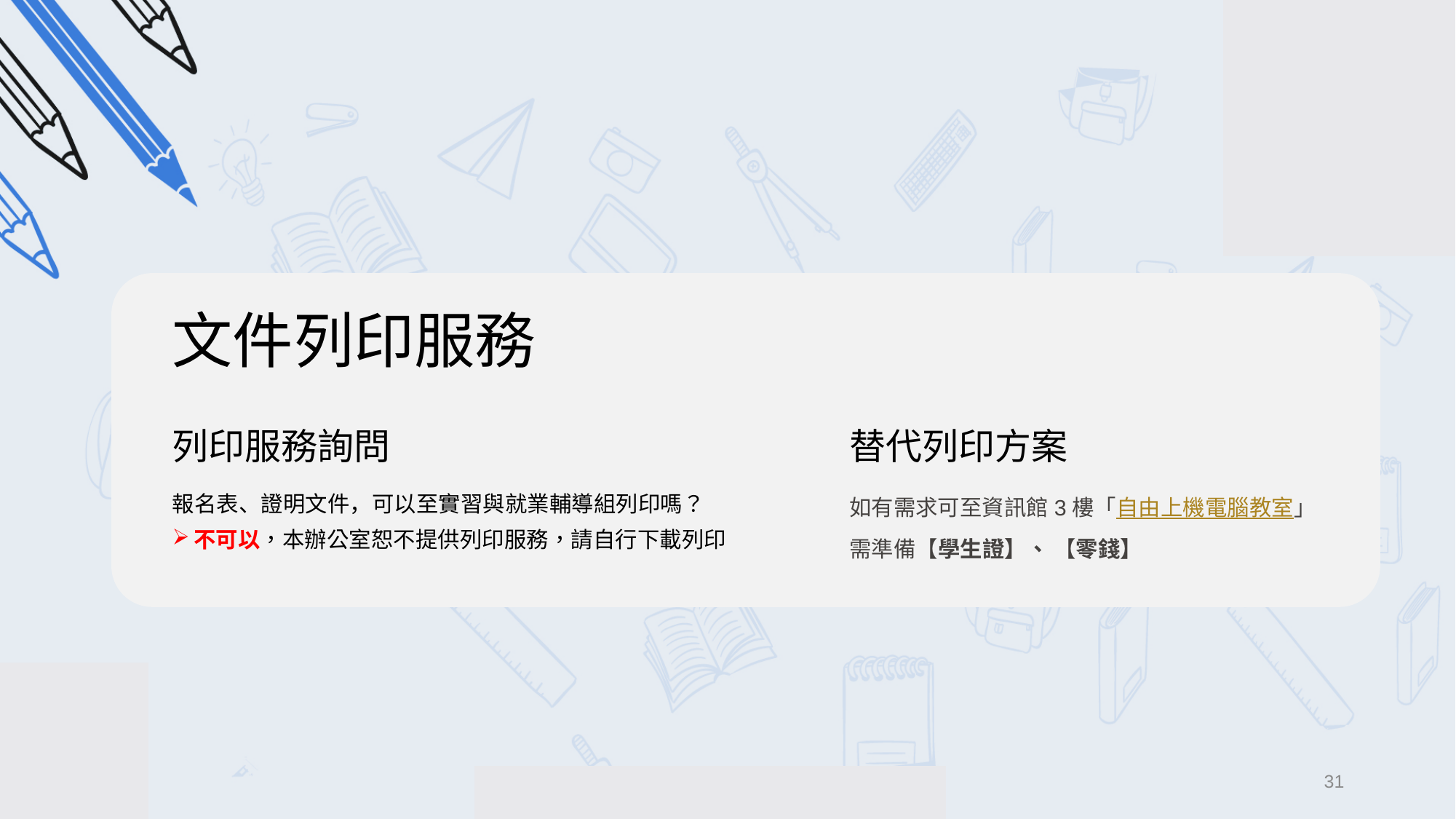

文件列印服務
列印服務詢問
替代列印方案
報名表、證明文件，可以至實習與就業輔導組列印嗎？
不可以，本辦公室恕不提供列印服務，請自行下載列印

如有需求可至資訊館3樓「自由上機電腦教室」
需準備【學生證】、 【零錢】

31